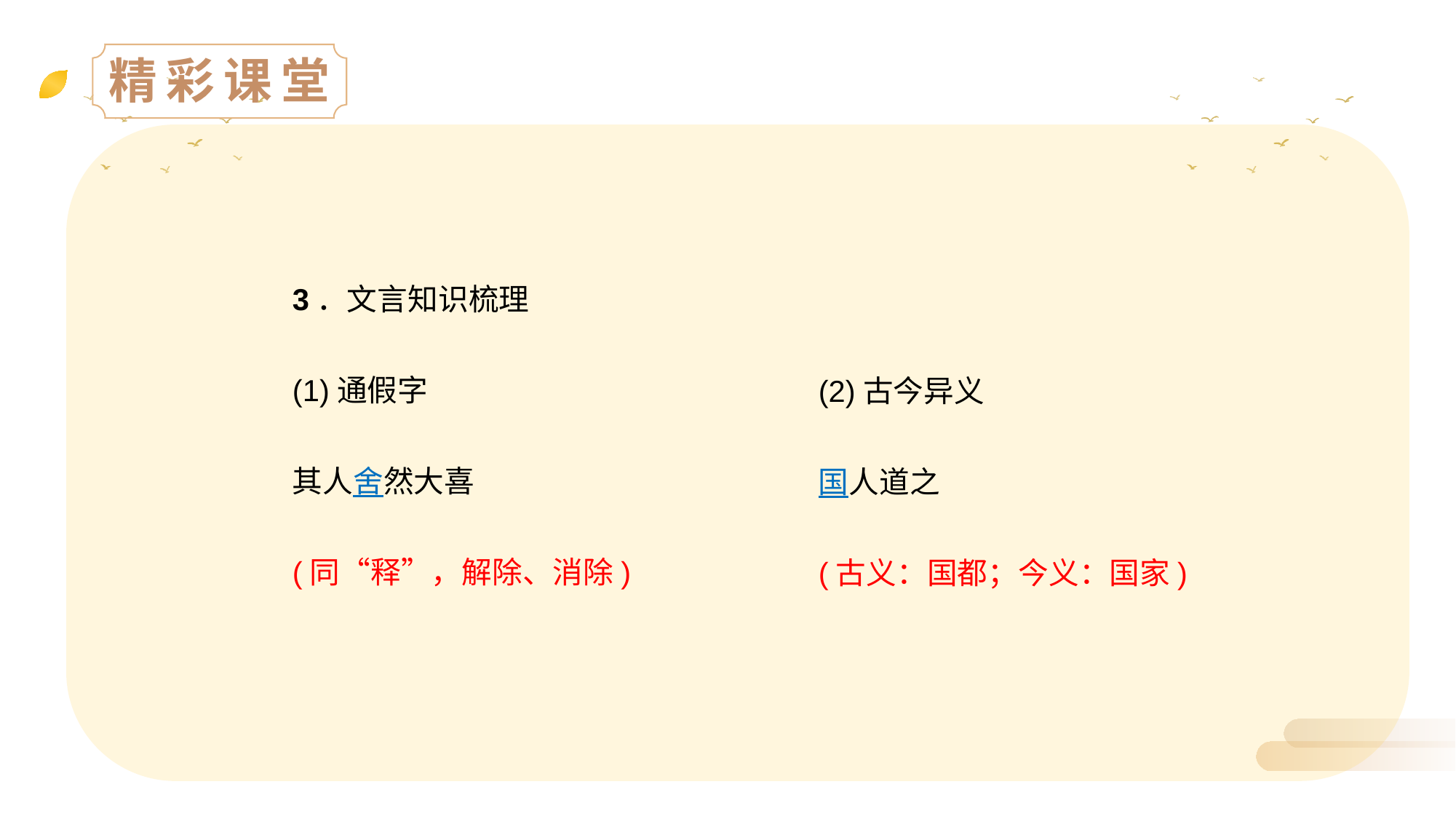

精彩课堂
3．文言知识梳理
(1)通假字
其人舍然大喜
(同“释”，解除、消除)

(2)古今异义
国人道之
(古义：国都；今义：国家)